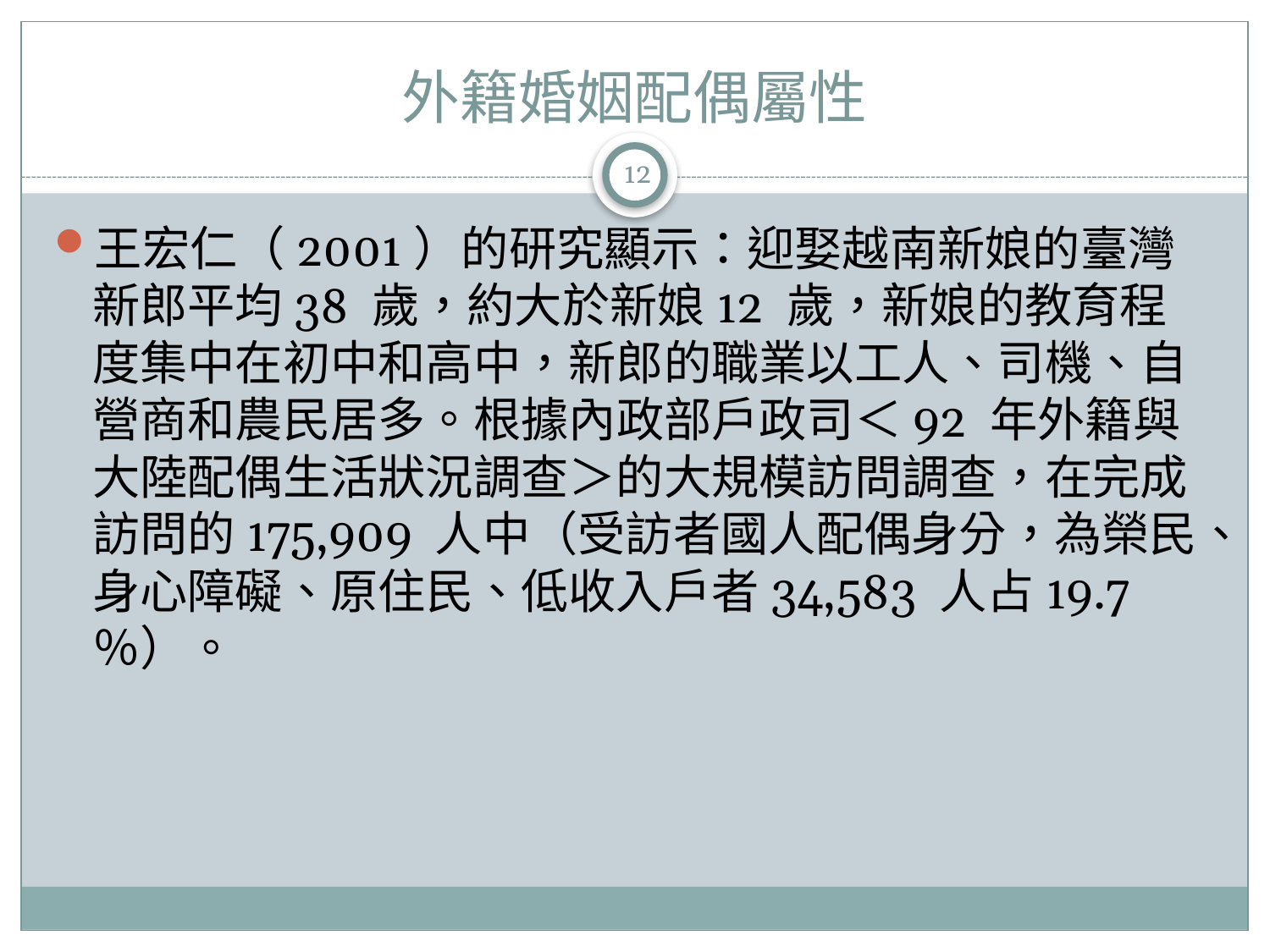

# 外籍婚姻配偶屬性
12
王宏仁（2001）的研究顯示：迎娶越南新娘的臺灣新郎平均38 歲，約大於新娘12 歲，新娘的教育程度集中在初中和高中，新郎的職業以工人、司機、自營商和農民居多。根據內政部戶政司＜92 年外籍與大陸配偶生活狀況調查＞的大規模訪問調查，在完成訪問的175,909 人中（受訪者國人配偶身分，為榮民、身心障礙、原住民、低收入戶者34,583 人占19.7％）。